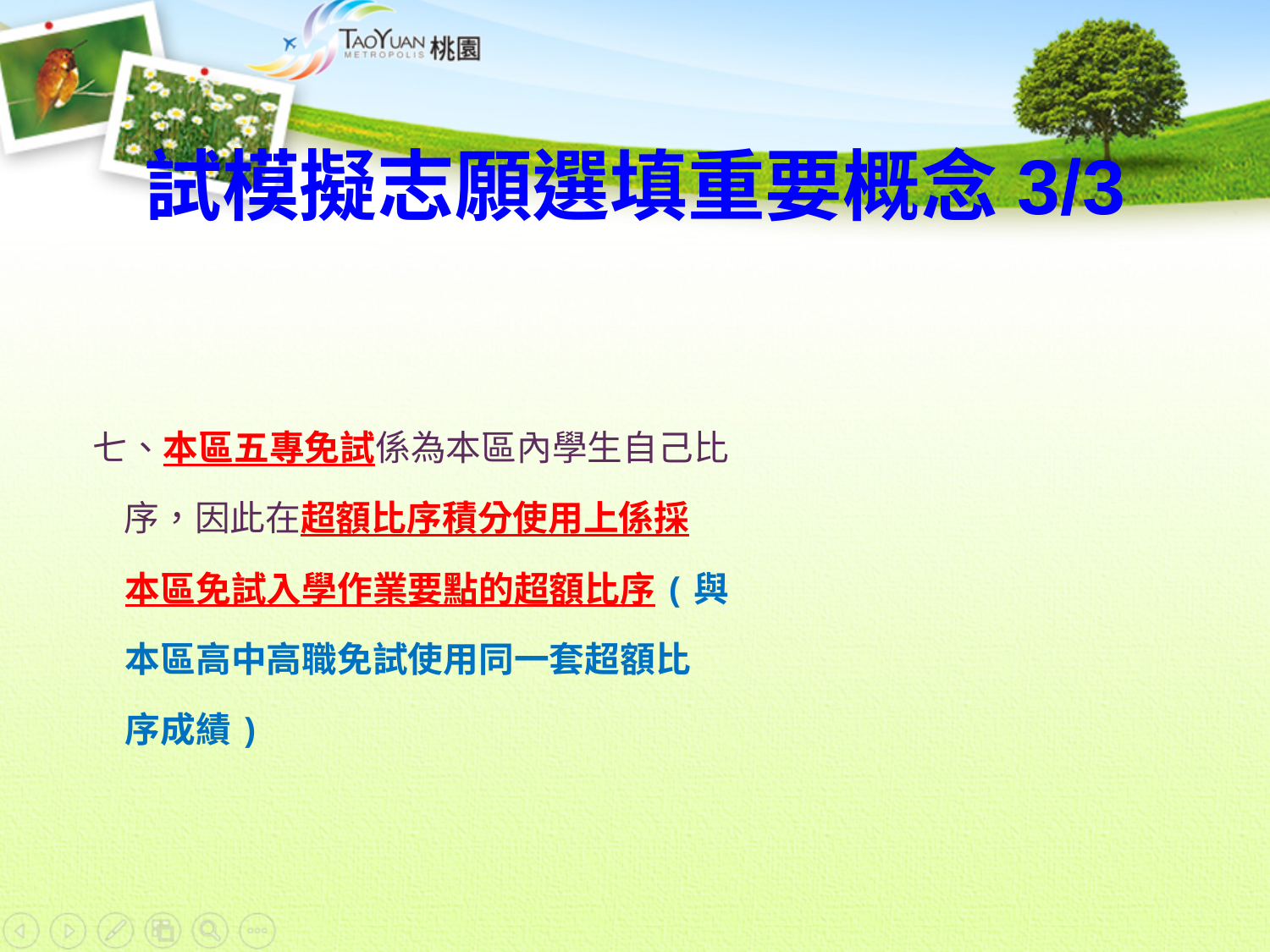

試模擬志願選填重要概念3/3
  七、本區五專免試係為本區內學生自己比
      序，因此在超額比序積分使用上係採
      本區免試入學作業要點的超額比序(與
      本區高中高職免試使用同一套超額比
      序成績)